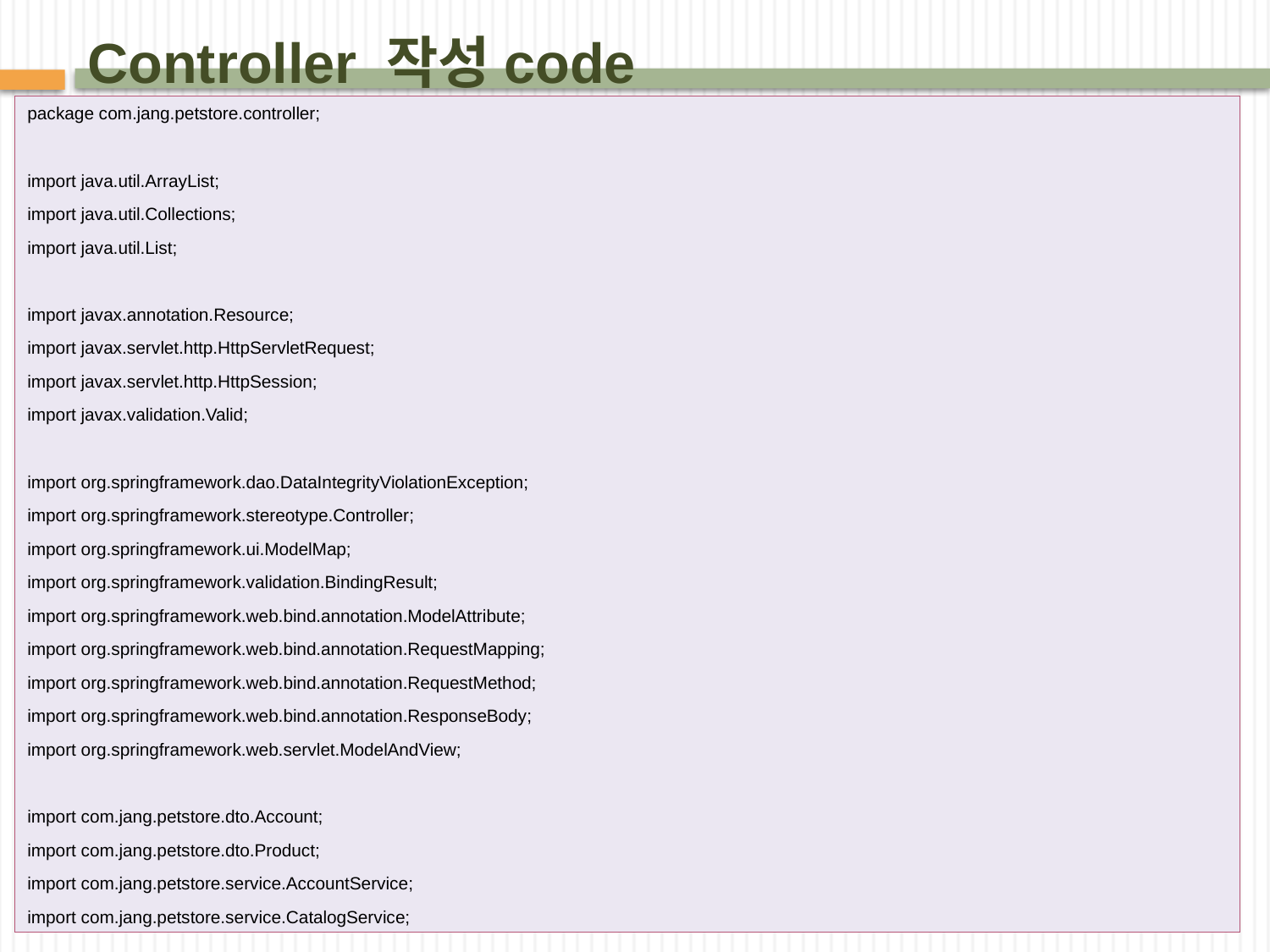

# Controller 작성code
package com.jang.petstore.controller;

import java.util.ArrayList;
import java.util.Collections;
import java.util.List;

import javax.annotation.Resource;
import javax.servlet.http.HttpServletRequest;
import javax.servlet.http.HttpSession;
import javax.validation.Valid;

import org.springframework.dao.DataIntegrityViolationException;
import org.springframework.stereotype.Controller;
import org.springframework.ui.ModelMap;
import org.springframework.validation.BindingResult;
import org.springframework.web.bind.annotation.ModelAttribute;
import org.springframework.web.bind.annotation.RequestMapping;
import org.springframework.web.bind.annotation.RequestMethod;
import org.springframework.web.bind.annotation.ResponseBody;
import org.springframework.web.servlet.ModelAndView;

import com.jang.petstore.dto.Account;
import com.jang.petstore.dto.Product;
import com.jang.petstore.service.AccountService;
import com.jang.petstore.service.CatalogService;

@RequestMapping("/Account")
@Controller(value = "accountController")
public class AccountController {

	  @Resource(name = "accountService")
	  private transient AccountService accountService;

	  @Resource(name = "catalogService")
	  private transient CatalogService catalogService;

	  private static final List<String> LANGUAGE_LIST;
	  private static final List<String> CATEGORY_LIST;

	  private Account account = new Account();
	  private List<Product> myList;
	  private boolean authenticated;

	  //옵션 컨틀을 위한  언어와 카테고리 리스트 설정
	  static {
	    List<String> langList = new ArrayList<String>();
	    langList.add("english");
	    langList.add("japanese");
	    LANGUAGE_LIST = Collections.unmodifiableList(langList);

	    List<String> catList = new ArrayList<String>();
	    catList.add("FISH");
	    catList.add("DOGS");
	    catList.add("REPTILES");
	    catList.add("CATS");
	    catList.add("BIRDS");
	    CATEGORY_LIST = Collections.unmodifiableList(catList);
	  }

	  public Account getAccount() {
		  return this.account;
	  }

	 @RequestMapping(value = "/newAccountForm", method = RequestMethod.GET)
	 public @ResponseBody ModelAndView newAccountForm(HttpServletRequest request, ModelMap model) throws Exception {

	    	//String workingItemId = request.getParameter("workingItemId");

			model.put("languages", LANGUAGE_LIST);
			model.put("categories", CATEGORY_LIST);

			return new ModelAndView("account/NewAccountForm", model);
	 }

	 @RequestMapping(value = "/newAccount", method = RequestMethod.POST)
	 public ModelAndView newAccount( @Valid @ModelAttribute("account") Account account, BindingResult bindingResult) {

		//ModelAndView  modelAndView= new ModelAndView();
		ModelMap model= new ModelMap();

		if (bindingResult.hasFieldErrors("username")||bindingResult.hasFieldErrors("password")) {
			 //modelAndView.getModel().putAll( bindingResult.getModel());
			 model.put("languages", LANGUAGE_LIST);
			 model.put("categories", CATEGORY_LIST);
			 model.put("account", account);
			 model.putAll(bindingResult.getModel());
			 return new ModelAndView("account/NewAccountForm",model);
		}
		try {
			 accountService.insertAccount(account);
			 account = accountService.getAccount(account.getUsername());
			 myList = catalogService.getProductListByCategory(account.getFavouriteCategoryId());
			 authenticated = true;
			 model.put("account", account);
			 model.put("authenticated", authenticated);
			 return new ModelAndView("catalog/Main",model);
		}
		catch(DataIntegrityViolationException e){
			 model.putAll(bindingResult.getModel());
			 return new ModelAndView("catalog/Main",model);
		}
	 }

	 @RequestMapping(value = "/editAccountForm", method = RequestMethod.GET)
	 public ModelAndView editAccountForm(HttpServletRequest request, ModelMap model) throws Exception {

		model.put("account", this.account);
		model.put("languages", LANGUAGE_LIST);
		model.put("categories", CATEGORY_LIST);
		return new ModelAndView("account/EditAccountForm", model);
	 }

	 @RequestMapping(value = "/editAccount", method = RequestMethod.POST)
	 public ModelAndView editAccount( @Valid @ModelAttribute("account") Account account, BindingResult bindingResult) {

		ModelMap model= new ModelMap();

		if (bindingResult.hasFieldErrors("username")||bindingResult.hasFieldErrors("password")) {

			 model.put("languages", LANGUAGE_LIST);
			 model.put("categories", CATEGORY_LIST);
			 model.put("account", account);
			 model.putAll(bindingResult.getModel());
			 return new ModelAndView("account/EditAccountForm", model);
		}
		try {
			 accountService.updateAccount(account);
		     account = accountService.getAccount(account.getUsername());
		     myList = catalogService.getProductListByCategory(account.getFavouriteCategoryId());
		     authenticated = true;

			 model.put("account", account);
			 model.put("authenticated", authenticated);
			 return new ModelAndView("catalog/Main",model);
		}
		catch(DataIntegrityViolationException e){
			 model.putAll(bindingResult.getModel());
			 return new ModelAndView("catalog/Main",model);
		}
	 }

	 @RequestMapping(value = "/signonForm", method = RequestMethod.GET)
	 public String signonForm(HttpServletRequest request, ModelMap model) throws Exception {
		 System.out.println("AccountController.signonForm()-> ");
		 return "account/SignonForm";
	 }

	 @RequestMapping(value = "/signon", method = RequestMethod.POST)
	 public String signon( @ModelAttribute Account account, BindingResult bindingResult, HttpServletRequest request) {

		 this.account = accountService.getAccount(account.getUsername(), account.getPassword());

		 if (this.account==null) {
			  System.out.println("AccountController.signon()->Null "+account.getUsername()+" "+account.getPassword());

			  String value = "Invalid username or password.  Signon failed.";

		      ModelMap model = new ModelMap();
		      model.put("message", value);
		      clear();
		      return "account/SignonForm";
		 }
		 else {

		      this.account.setPassword(null);
		      myList = catalogService.getProductListByCategory(this.account.getFavouriteCategoryId());
		      authenticated = true;

		      HttpSession s = request.getSession();
			  s.setAttribute("firstName", this.account.getFirstName());
			  s.setAttribute("authenticated", authenticated);
		      s.setAttribute("sessionAccount", this);
		      return "redirect:/Catalog/";
		 }
	 }

	 @RequestMapping(value = "/signoff", method = RequestMethod.GET)
	 public String signoff(HttpServletRequest request, ModelMap model) throws Exception {

		 request.getSession().invalidate();
		 clear();
		 return "redirect:/Catalog/";
	 }

	 public boolean isAuthenticated() {

	      return authenticated ;
	  }

	  public void clear() {

		  Account account = new Account();
	      myList = null;
	      authenticated = false;
	  }
}